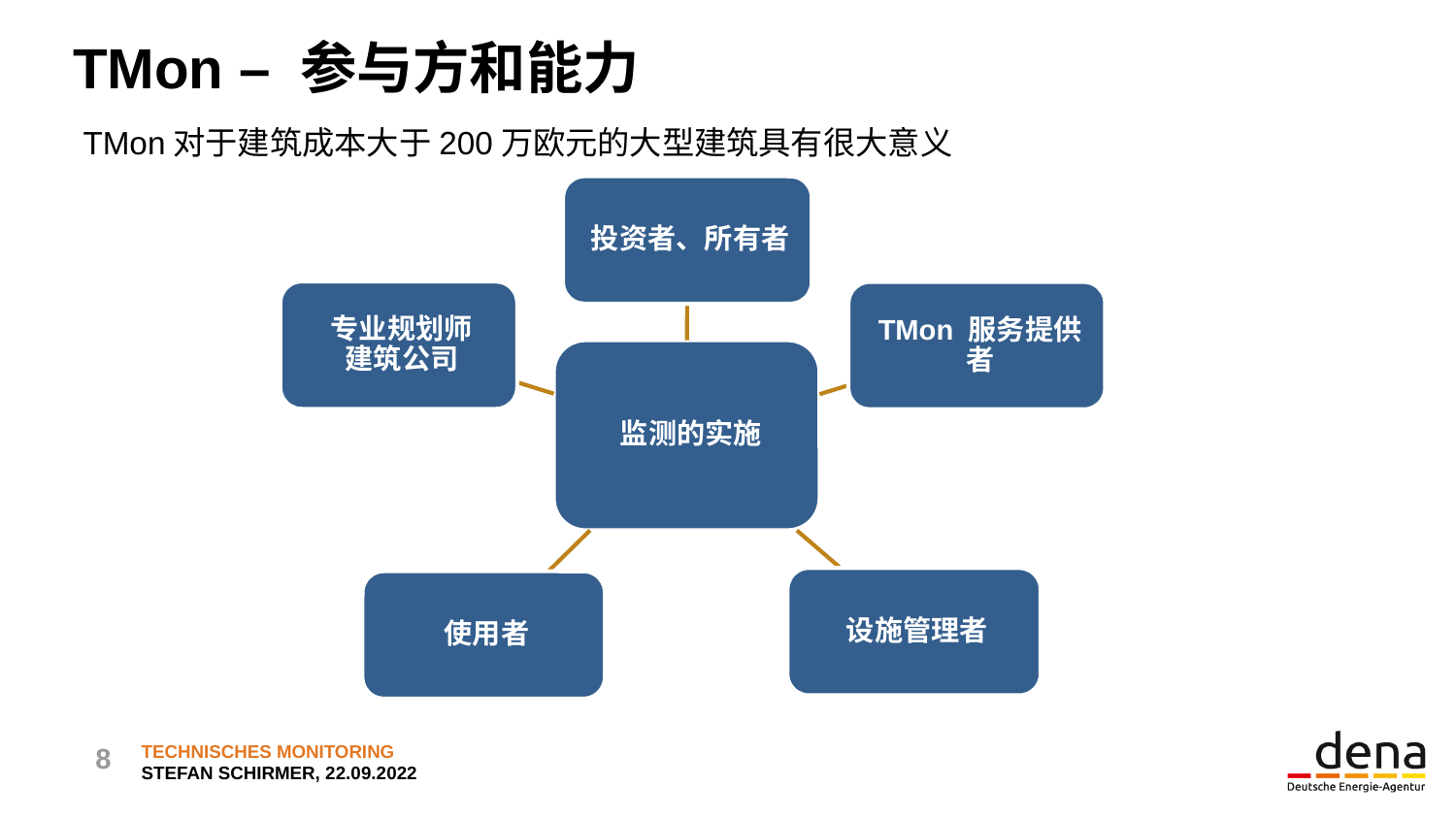

# TMon – 参与方和能力
监测的实施
投资者、所有者
TMon 服务提供者
设施管理者
使用者
专业规划师
建筑公司
TMon对于建筑成本大于200万欧元的大型建筑具有很大意义